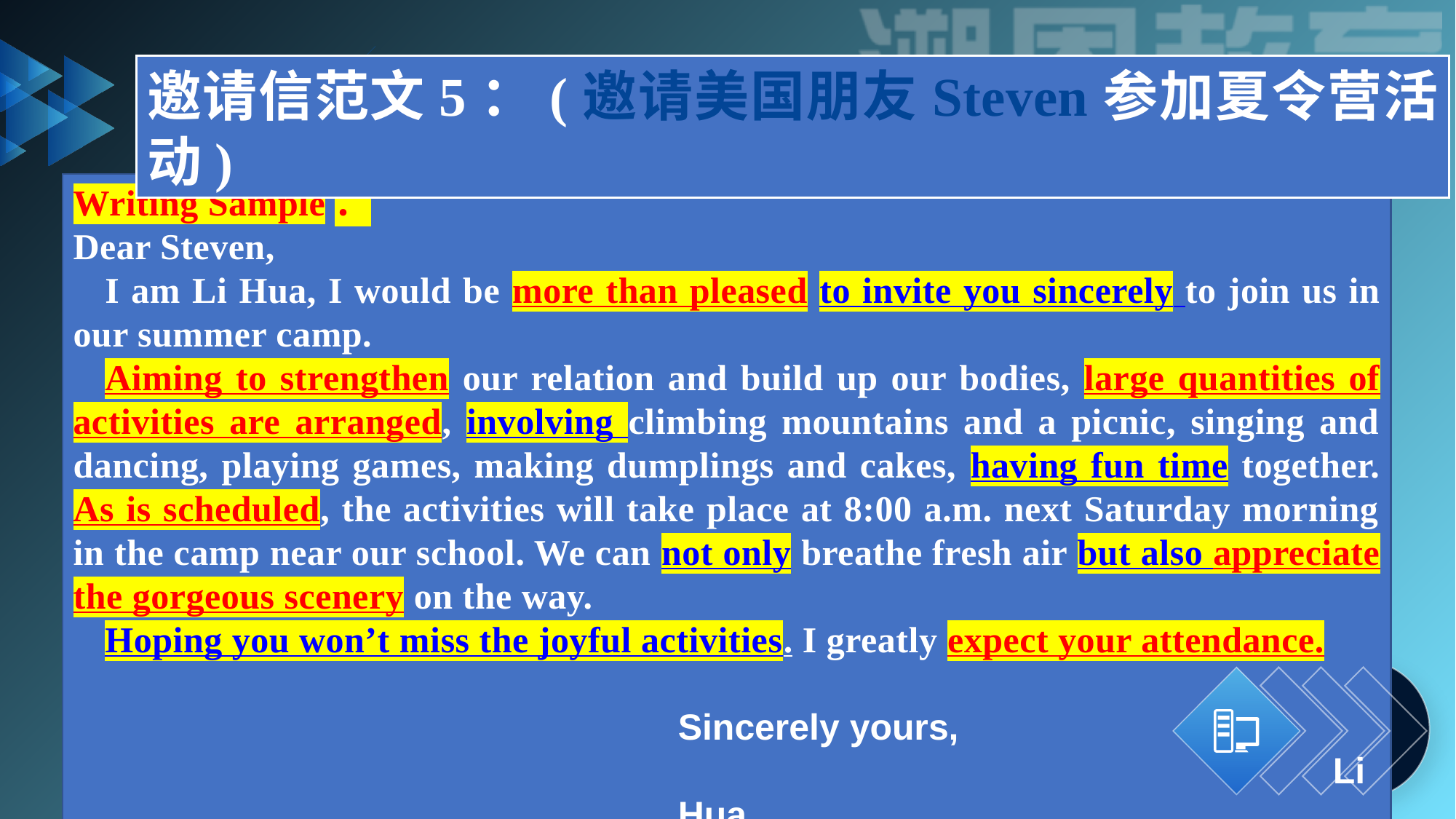

邀请信范文5：(邀请美国朋友Steven参加夏令营活动)
Writing Sample：
Dear Steven,
I am Li Hua, I would be more than pleased to invite you sincerely to join us in our summer camp.
Aiming to strengthen our relation and build up our bodies, large quantities of activities are arranged, involving climbing mountains and a picnic, singing and dancing, playing games, making dumplings and cakes, having fun time together. As is scheduled, the activities will take place at 8:00 a.m. next Saturday morning in the camp near our school. We can not only breathe fresh air but also appreciate the gorgeous scenery on the way.
Hoping you won’t miss the joyful activities. I greatly expect your attendance.
					Sincerely yours,                                        						Li Hua